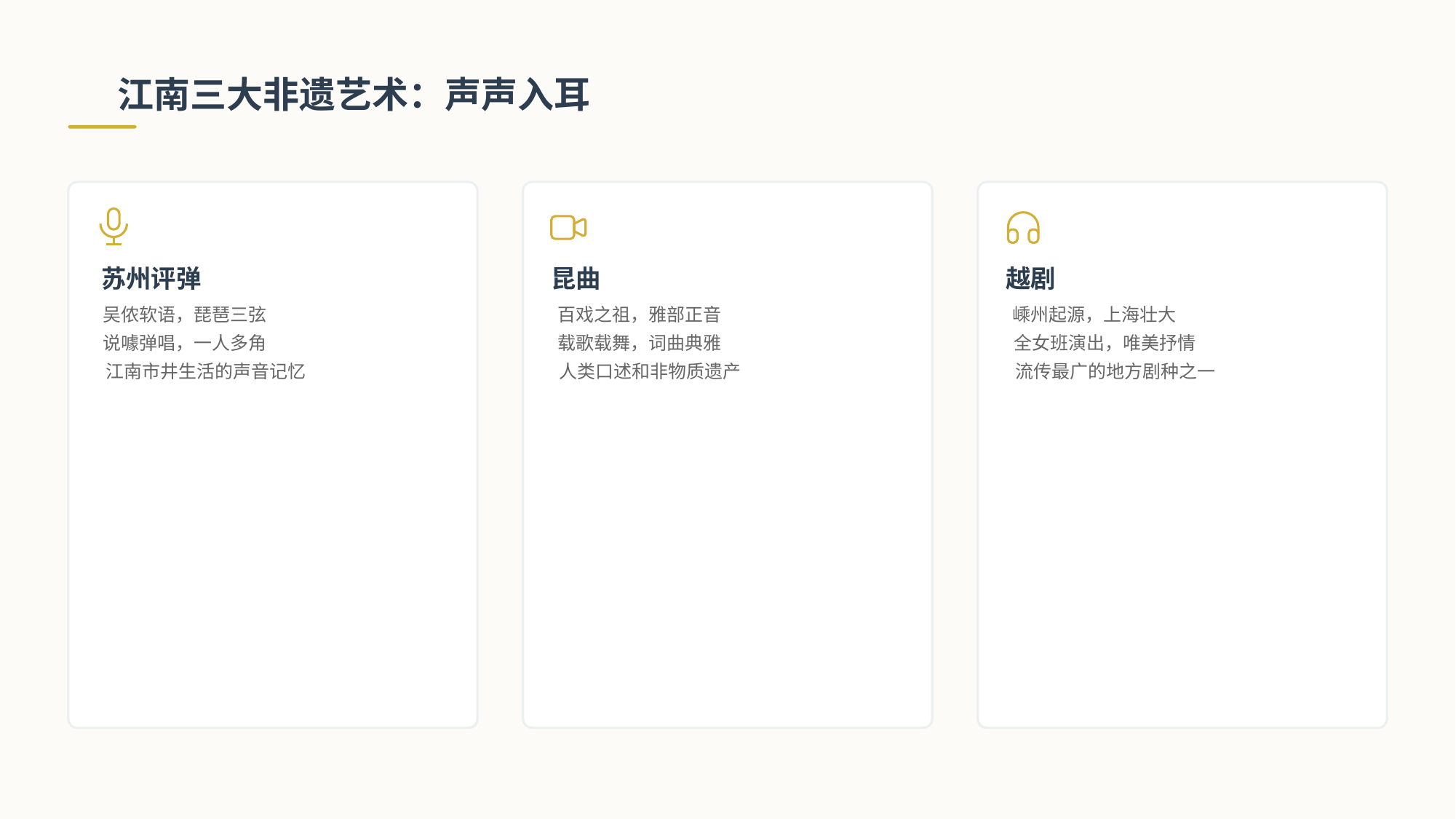

江南三大非遗艺术：声声入耳

苏州评弹
吴侬软语，琵琶三弦
说噱弹唱，一人多角
江南市井生活的声音记忆

昆曲
百戏之祖，雅部正音
载歌载舞，词曲典雅
人类口述和非物质遗产

越剧
嵊州起源，上海壮大
全女班演出，唯美抒情
流传最广的地方剧种之一